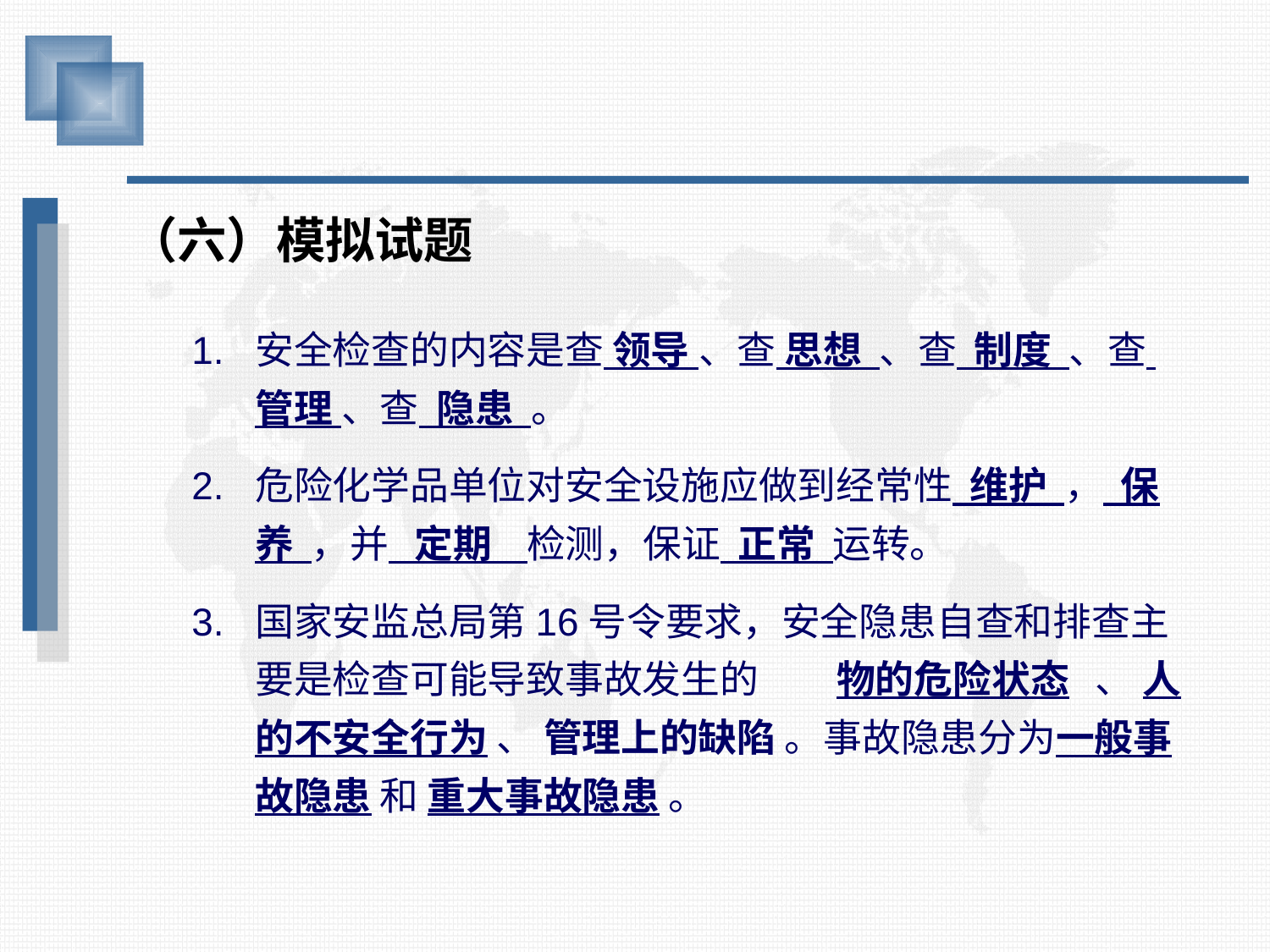

（六）模拟试题
安全检查的内容是查 领导 、查 思想  、查  制度  、查  管理 、查  隐患  。
危险化学品单位对安全设施应做到经常性  维护  ，  保养  ，并   定期    检测，保证  正常  运转。
国家安监总局第16号令要求，安全隐患自查和排查主要是检查可能导致事故发生的         物的危险状态   、 人的不安全行为 、 管理上的缺陷 。事故隐患分为一般事故隐患 和 重大事故隐患 。